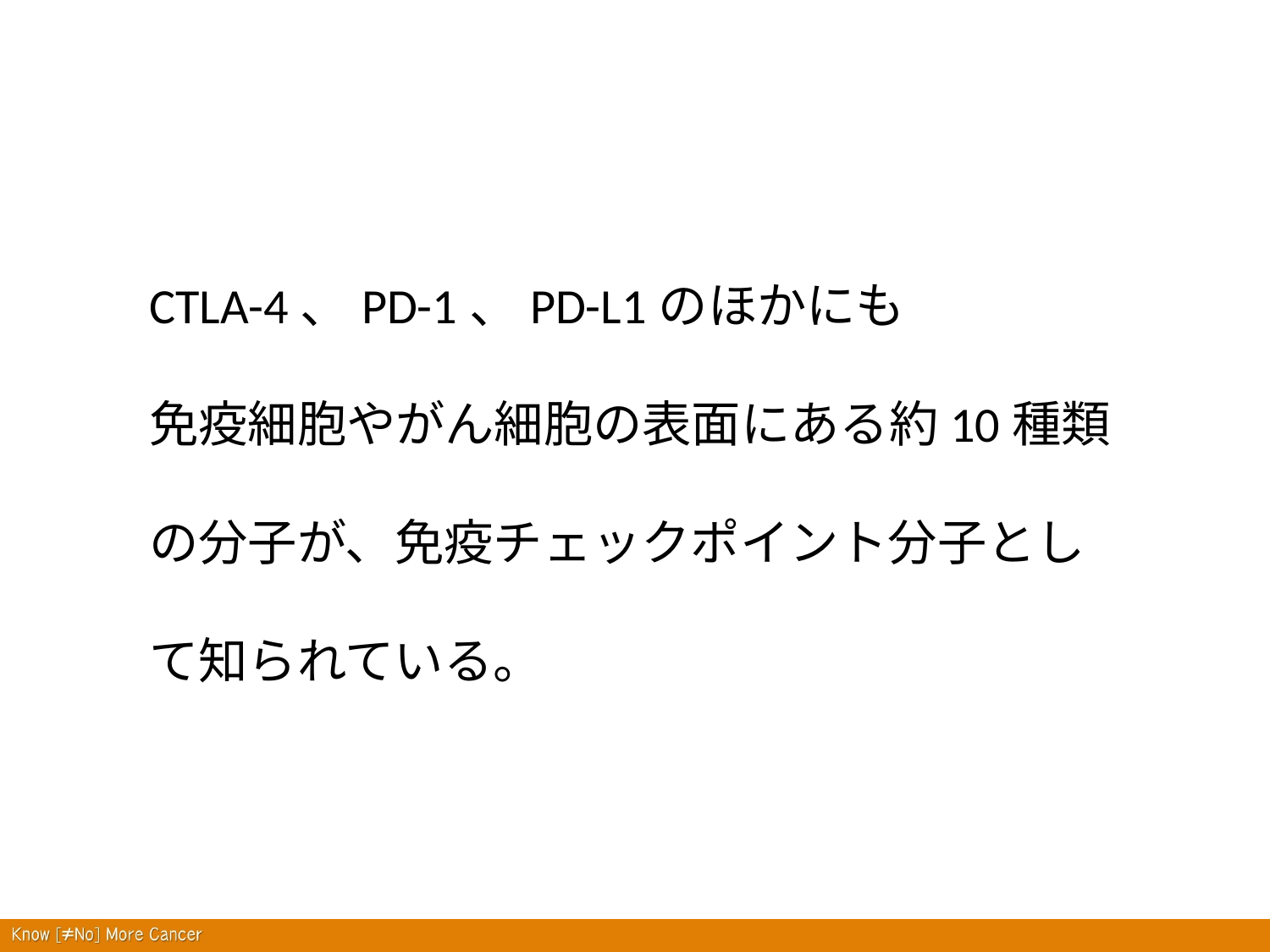

CTLA-4、PD-1、PD-L1のほかにも
免疫細胞やがん細胞の表面にある約10種類の分子が、免疫チェックポイント分子として知られている。